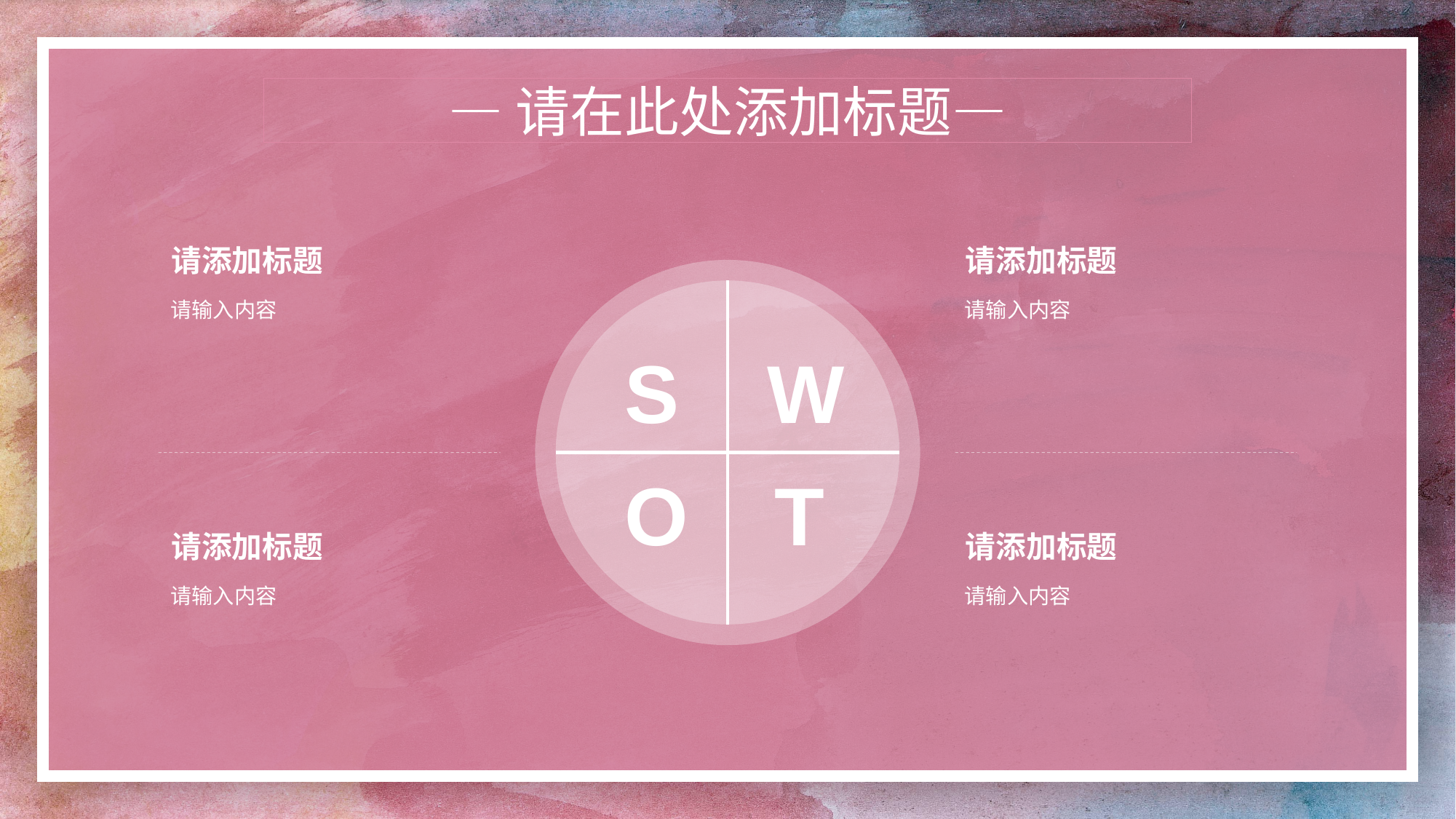

—请在此处添加标题—
请添加标题
请添加标题

请输入内容
请输入内容
S
W
O
T
请添加标题
请添加标题
请输入内容
请输入内容